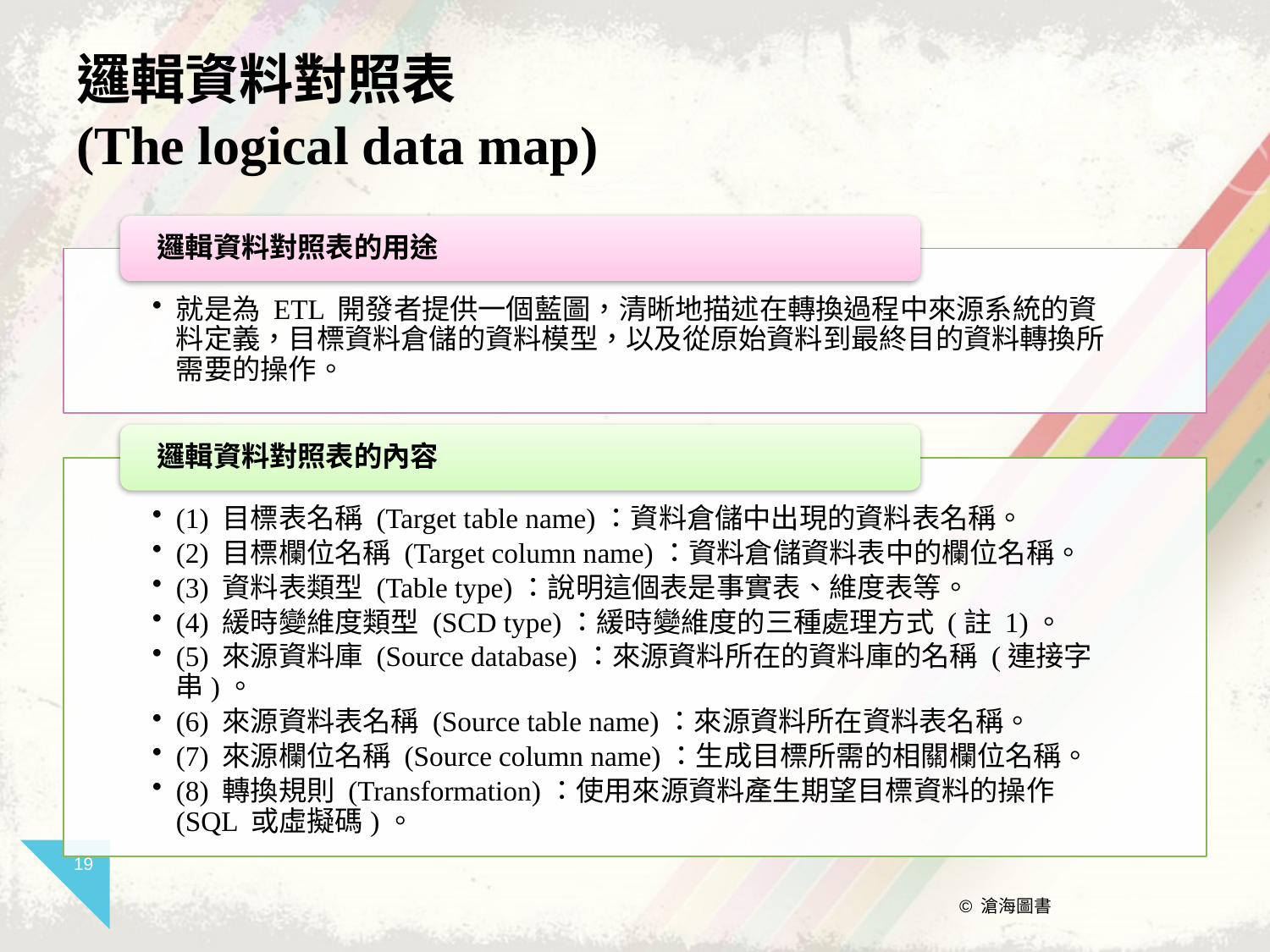

# 邏輯資料對照表 (The logical data map)
就是為 ETL 開發者提供一個藍圖，清晰地描述在轉換過程中來源系統的資料定義，目標資料倉儲的資料模型，以及從原始資料到最終目的資料轉換所需要的操作。
邏輯資料對照表的用途
(1) 目標表名稱 (Target table name)：資料倉儲中出現的資料表名稱。
(2) 目標欄位名稱 (Target column name)：資料倉儲資料表中的欄位名稱。
(3) 資料表類型 (Table type)：說明這個表是事實表、維度表等。
(4) 緩時變維度類型 (SCD type)：緩時變維度的三種處理方式 (註 1)。
(5) 來源資料庫 (Source database)：來源資料所在的資料庫的名稱 (連接字串)。
(6) 來源資料表名稱 (Source table name)：來源資料所在資料表名稱。
(7) 來源欄位名稱 (Source column name)：生成目標所需的相關欄位名稱。
(8) 轉換規則 (Transformation)：使用來源資料產生期望目標資料的操作(SQL 或虛擬碼)。
邏輯資料對照表的內容
19
© 滄海圖書